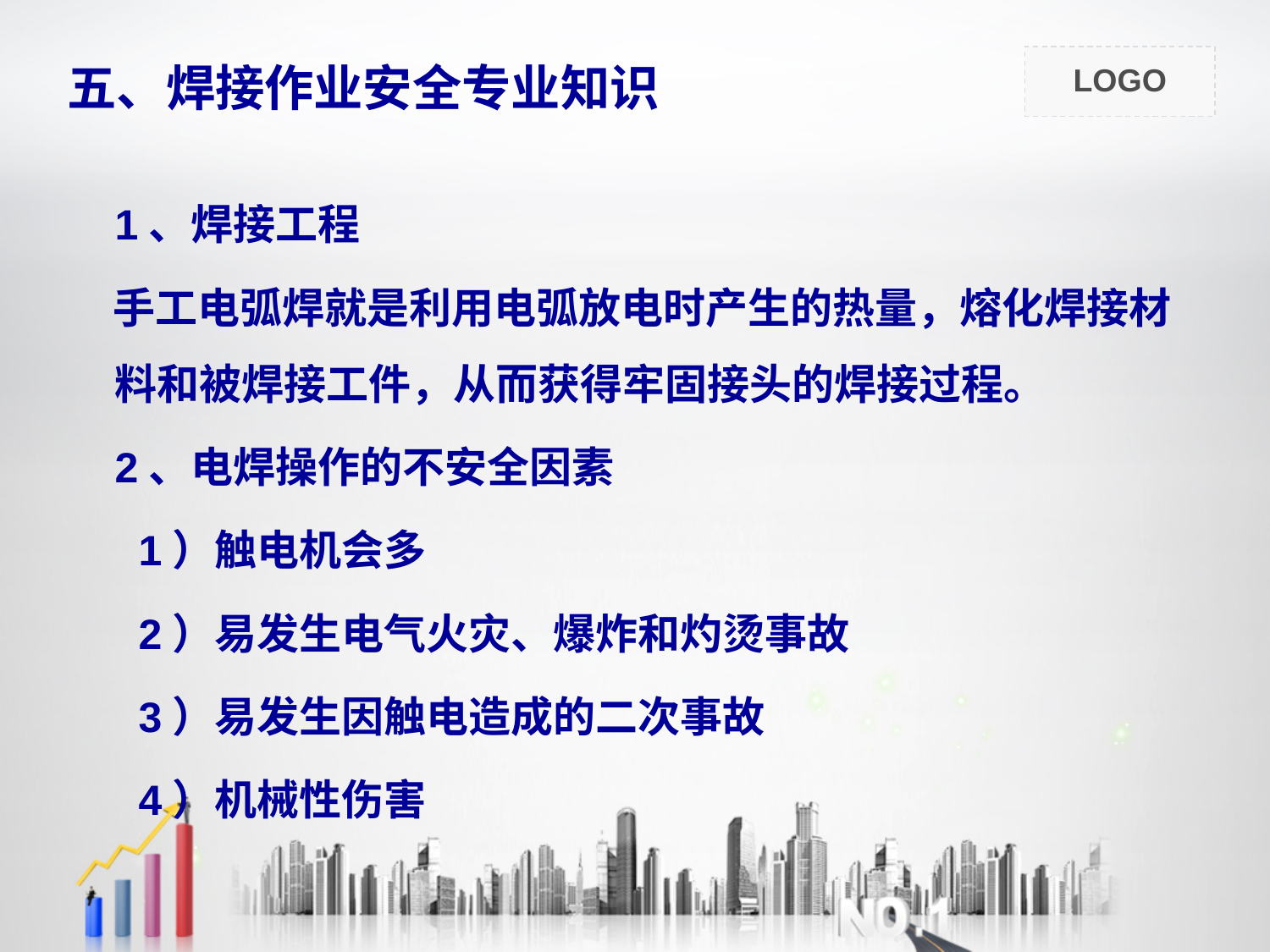

# 五、焊接作业安全专业知识
    1、焊接工程
       手工电弧焊就是利用电弧放电时产生的热量，熔化焊接材料和被焊接工件，从而获得牢固接头的焊接过程。
    2、电焊操作的不安全因素
      1）触电机会多
      2）易发生电气火灾、爆炸和灼烫事故
      3）易发生因触电造成的二次事故
      4）机械性伤害

29